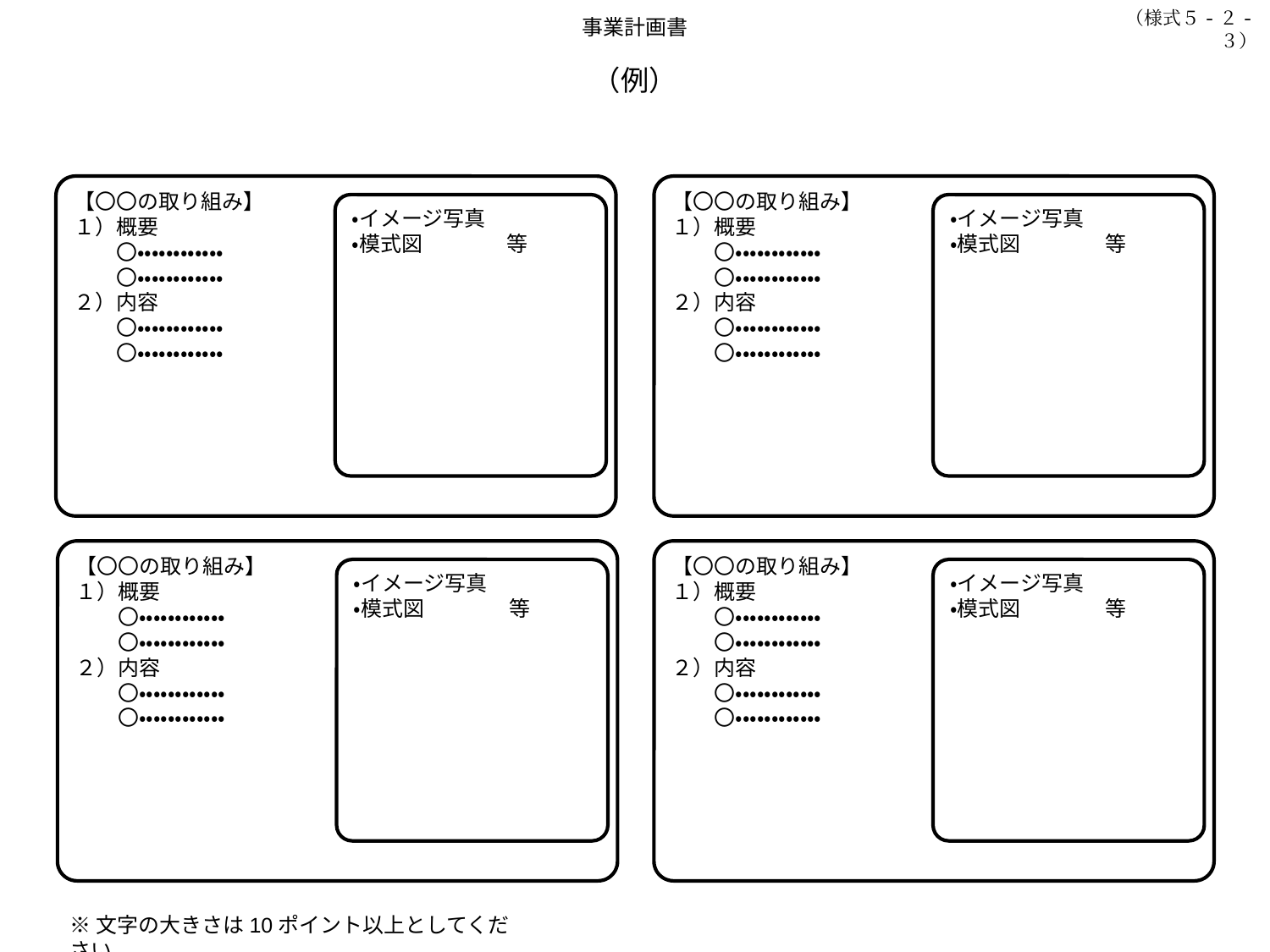

（様式５-２-３）
事業計画書
（例）

【〇〇の取り組み】
１）概要
　　〇・・・・・・・・・・・・
　　〇・・・・・・・・・・・・
２）内容
　　〇・・・・・・・・・・・・
　　〇・・・・・・・・・・・・

・イメージ写真
・模式図　　　　等

【〇〇の取り組み】
１）概要
　　〇・・・・・・・・・・・・
　　〇・・・・・・・・・・・・
２）内容
　　〇・・・・・・・・・・・・
　　〇・・・・・・・・・・・・

・イメージ写真
・模式図　　　　等

【〇〇の取り組み】
１）概要
　　〇・・・・・・・・・・・・
　　〇・・・・・・・・・・・・
２）内容
　　〇・・・・・・・・・・・・
　　〇・・・・・・・・・・・・

・イメージ写真
・模式図　　　　等

【〇〇の取り組み】
１）概要
　　〇・・・・・・・・・・・・
　　〇・・・・・・・・・・・・
２）内容
　　〇・・・・・・・・・・・・
　　〇・・・・・・・・・・・・

・イメージ写真
・模式図　　　　等

※文字の大きさは10ポイント以上としてください